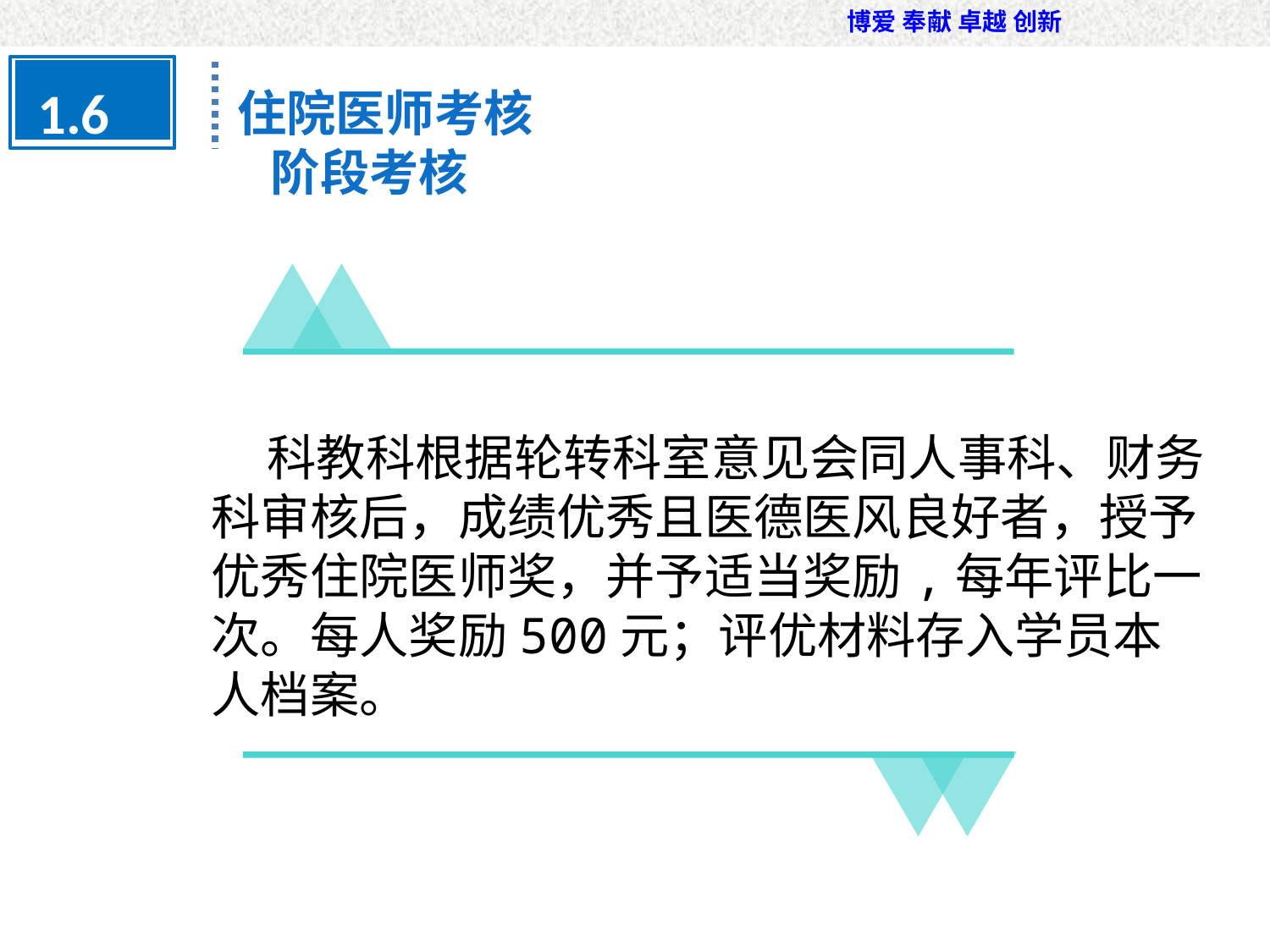

1.6
# 住院医师考核 阶段考核

    科教科根据轮转科室意见会同人事科、财务科审核后，成绩优秀且医德医风良好者，授予优秀住院医师奖，并予适当奖励,每年评比一次。每人奖励500元；评优材料存入学员本人档案。